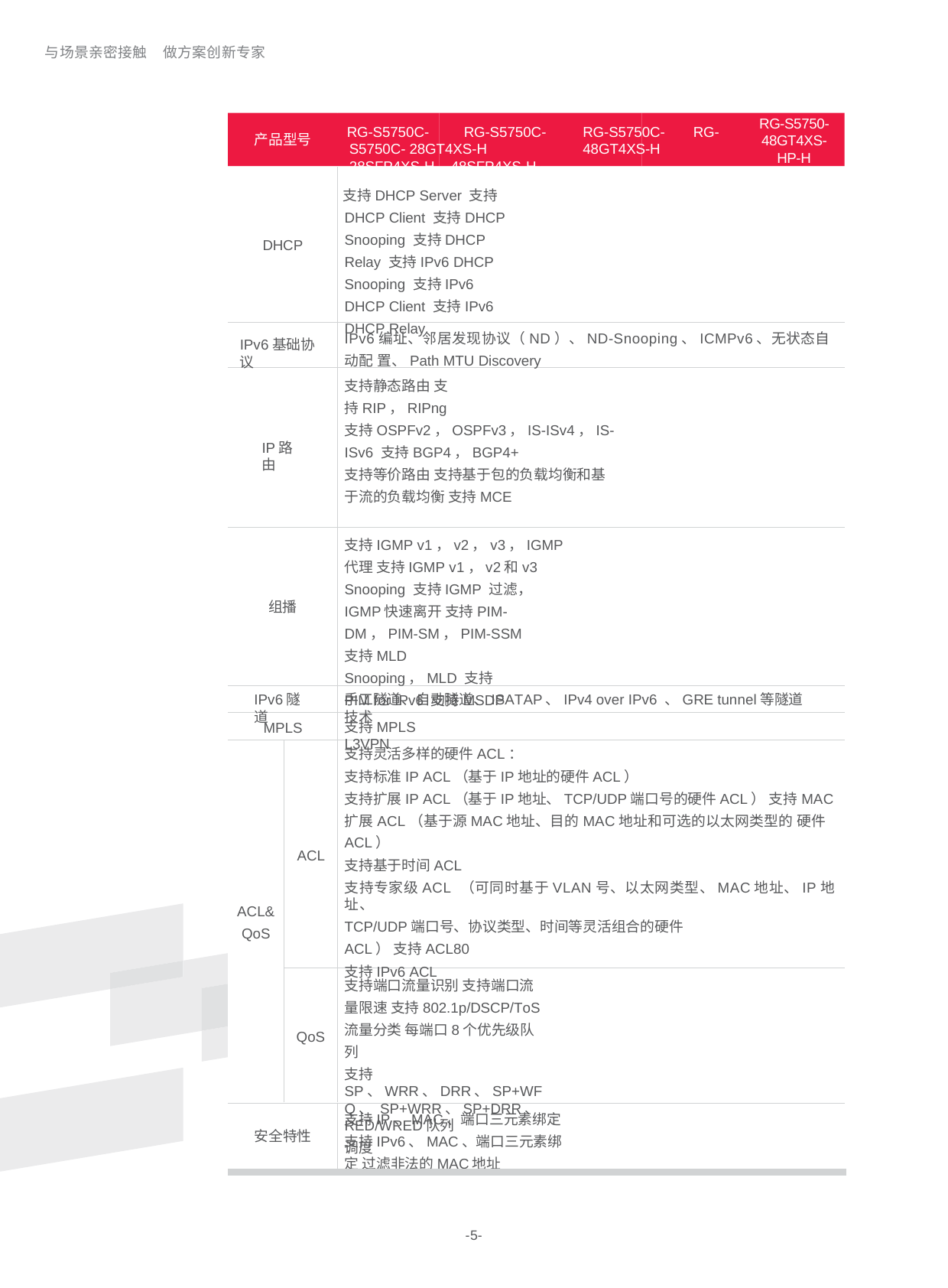

与场景亲密接触
做方案创新专家

RG-S5750- 48GT4XS- HP-H
RG-S5750C-	RG-S5750C-	 RG-S5750C-	RG-S5750C- 28GT4XS-H	 48GT4XS-H	28SFP4XS-H    48SFP4XS-H
支持DHCP Server 支持DHCP Client 支持DHCP Snooping 支持DHCP Relay 支持IPv6 DHCP Snooping 支持IPv6 DHCP Client 支持IPv6 DHCP Relay
产品型号

DHCP

IPv6编址、邻居发现协议（ND）、ND-Snooping、ICMPv6、无状态自动配 置、Path MTU Discovery
IPv6基础协议

支持静态路由 支持RIP，RIPng
支持OSPFv2，OSPFv3，IS-ISv4，IS-ISv6 支持BGP4，BGP4+
支持等价路由 支持基于包的负载均衡和基于流的负载均衡 支持MCE
IP路由

支持IGMP v1，v2，v3，IGMP 代理 支持IGMP v1，v2和v3 Snooping 支持IGMP 过滤， IGMP快速离开 支持PIM-DM，PIM-SM，PIM-SSM
支持MLD Snooping，MLD 支持PIM for IPv6 支持MSDP
组播

IPv6隧道
手工隧道、自动隧道、ISATAP、IPv4 over IPv6 、GRE tunnel等隧道技术

支持MPLS L3VPN
MPLS

支持灵活多样的硬件ACL：
支持标准IP ACL（基于IP地址的硬件ACL）
支持扩展IP ACL（基于IP地址、TCP/UDP端口号的硬件ACL） 支持MAC扩展ACL（基于源MAC地址、目的MAC地址和可选的以太网类型的 硬件ACL）
支持基于时间ACL
支持专家级ACL （可同时基于VLAN号、以太网类型、MAC地址、IP地址、
TCP/UDP端口号、协议类型、时间等灵活组合的硬件ACL） 支持ACL80
支持IPv6 ACL
ACL
ACL&
QoS

支持端口流量识别 支持端口流量限速 支持802.1p/DSCP/ToS流量分类 每端口8个优先级队列
支持SP、WRR、DRR、SP+WFQ、 SP+WRR、SP+DRR、RED/WRED队列
调度
QoS

支持IP、MAC、端口三元素绑定 支持IPv6、MAC、端口三元素绑定 过滤非法的MAC地址
安全特性

-5-